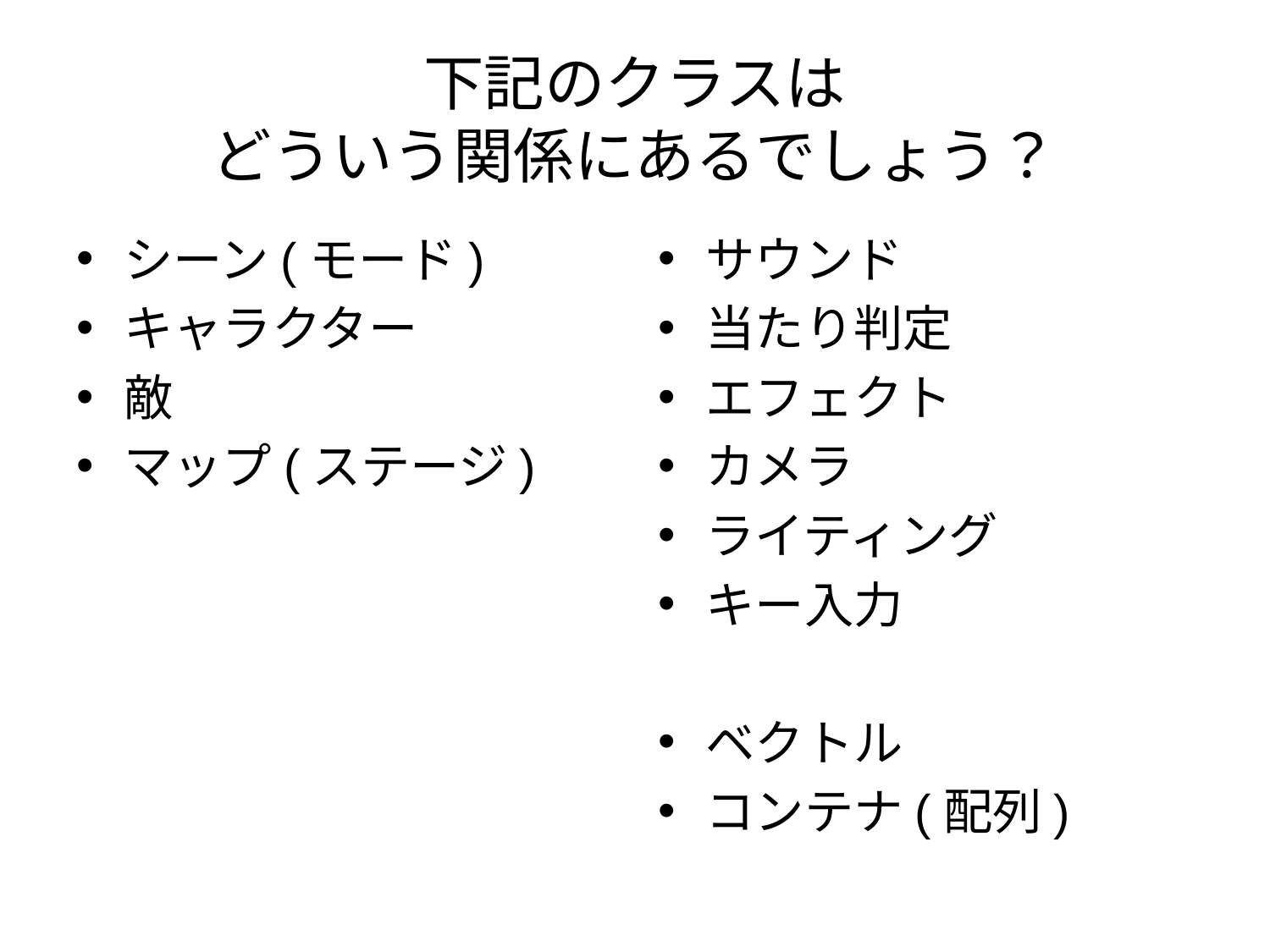

# 下記のクラスは どういう関係にあるでしょう？
シーン(モード)
キャラクター
敵
マップ(ステージ)

サウンド
当たり判定
エフェクト
カメラ
ライティング
キー入力

ベクトル
コンテナ(配列)